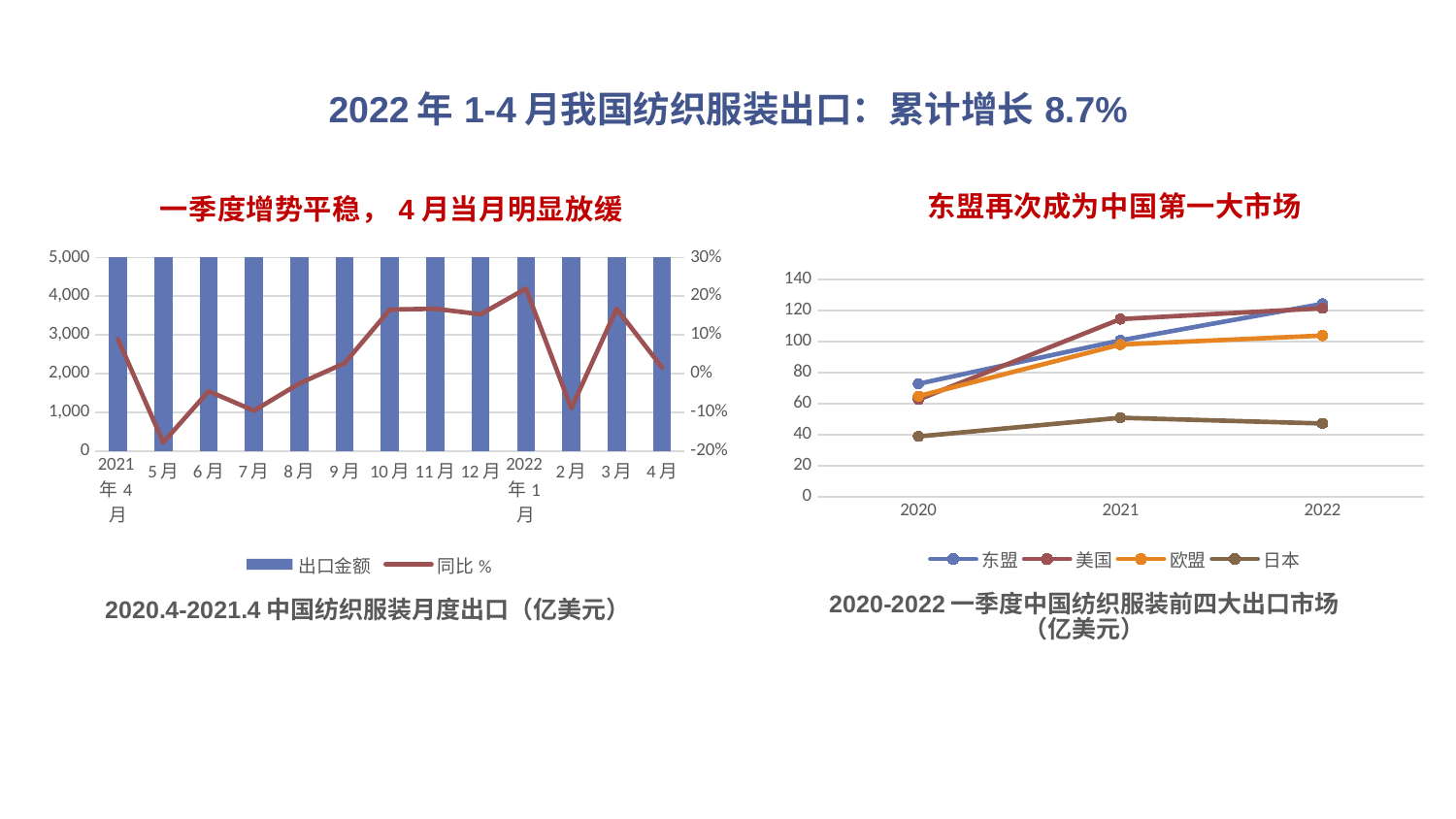

# 2022年1-4月我国纺织服装出口：累计增长8.7%

### Chart: 2020-2022一季度中国纺织服装前四大出口市场
（亿美元）

| Category | 东盟 | 美国 | 欧盟 | 日本 |
|---|---|---|---|---|
| 2020 | 72.85471779 | 62.65099386 | 64.87018318 | 38.82550639 |
| 2021 | 100.84122961 | 114.60575281 | 98.17800515 | 50.89507651 |
| 2022 | 124.43083331 | 121.61545492 | 103.94787713 | 47.16597274 |

### Chart: 2020.4-2021.4中国纺织服装月度出口（亿美元）

| Category | 出口金额 | 同比% |
|---|---|---|
| 2021年4月 | 23214476047.0 | 0.0891676967205908 |
| 5月 | 24284379011.0 | -0.17762300830843 |
| 6月 | 27656247896.0 | -0.0451555860472732 |
| 7月 | 28262380038.0 | -0.0957976208986974 |
| 8月 | 30113392565.0 | -0.0253117330265474 |
| 9月 | 29122773667.0 | 0.027181226740711 |
| 10月 | 28945962771.0 | 0.165562685431855 |
| 11月 | 28658537981.0 | 0.167702116091866 |
| 12月 | 30210457915.0 | 0.153370905879533 |
| 2022年1月 | 32413614715.0 | 0.2197 |
| 2月 | 17788771033.0 | -0.0897 |
| 3月 | 22049437192.0 | 0.1678 |
| 4月 | 23592000000.0 | 0.0163 |